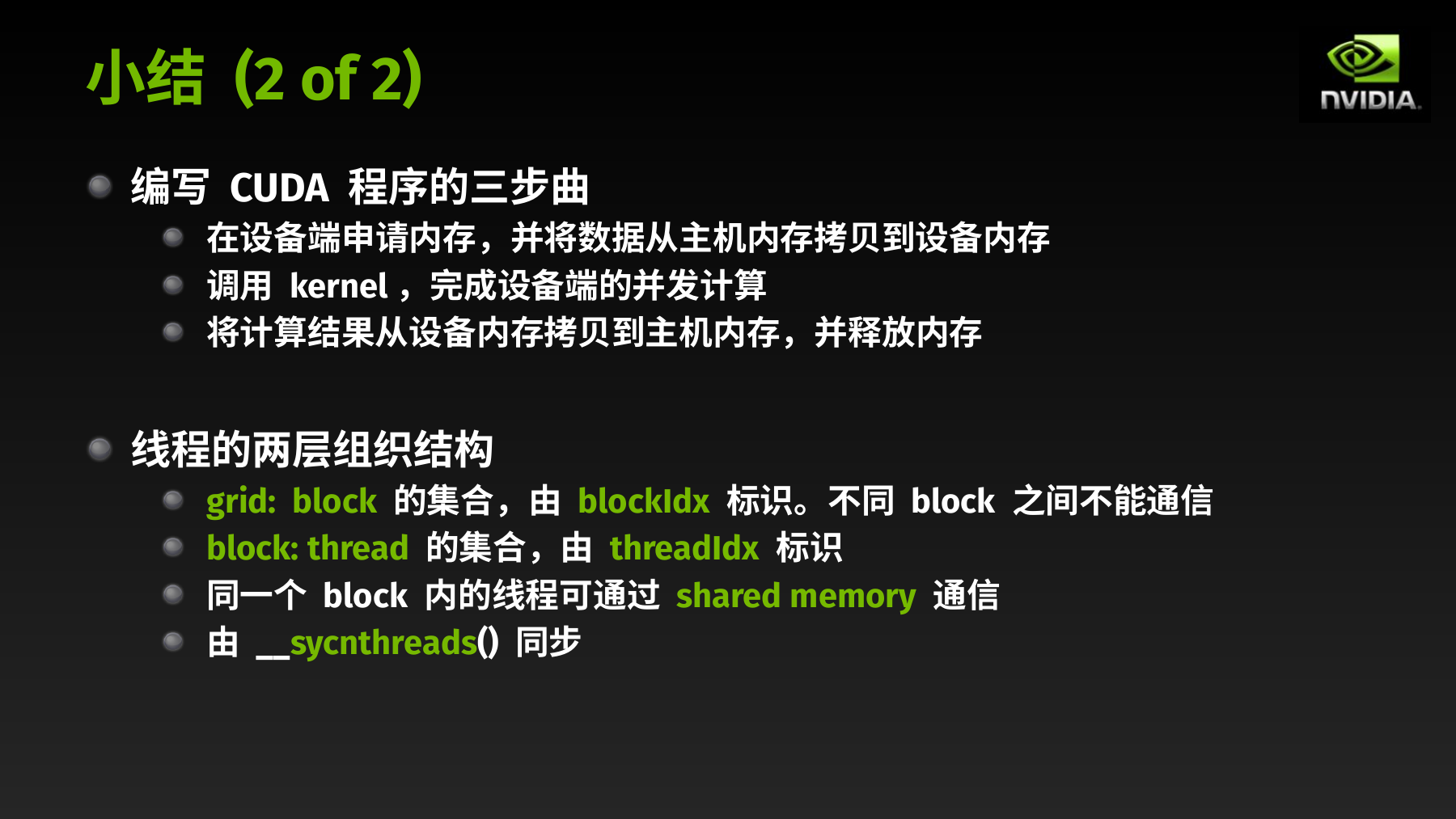

# 小结 (2 of 2)
编写 CUDA 程序的三步曲
在设备端申请内存，并将数据从主机内存拷贝到设备内存
调用 kernel，完成设备端的并发计算
将计算结果从设备内存拷贝到主机内存，并释放内存

线程的两层组织结构
grid:  block 的集合，由 blockIdx 标识。不同 block 之间不能通信
block: thread 的集合，由 threadIdx 标识
同一个 block 内的线程可通过 shared memory 通信
由 __sycnthreads() 同步